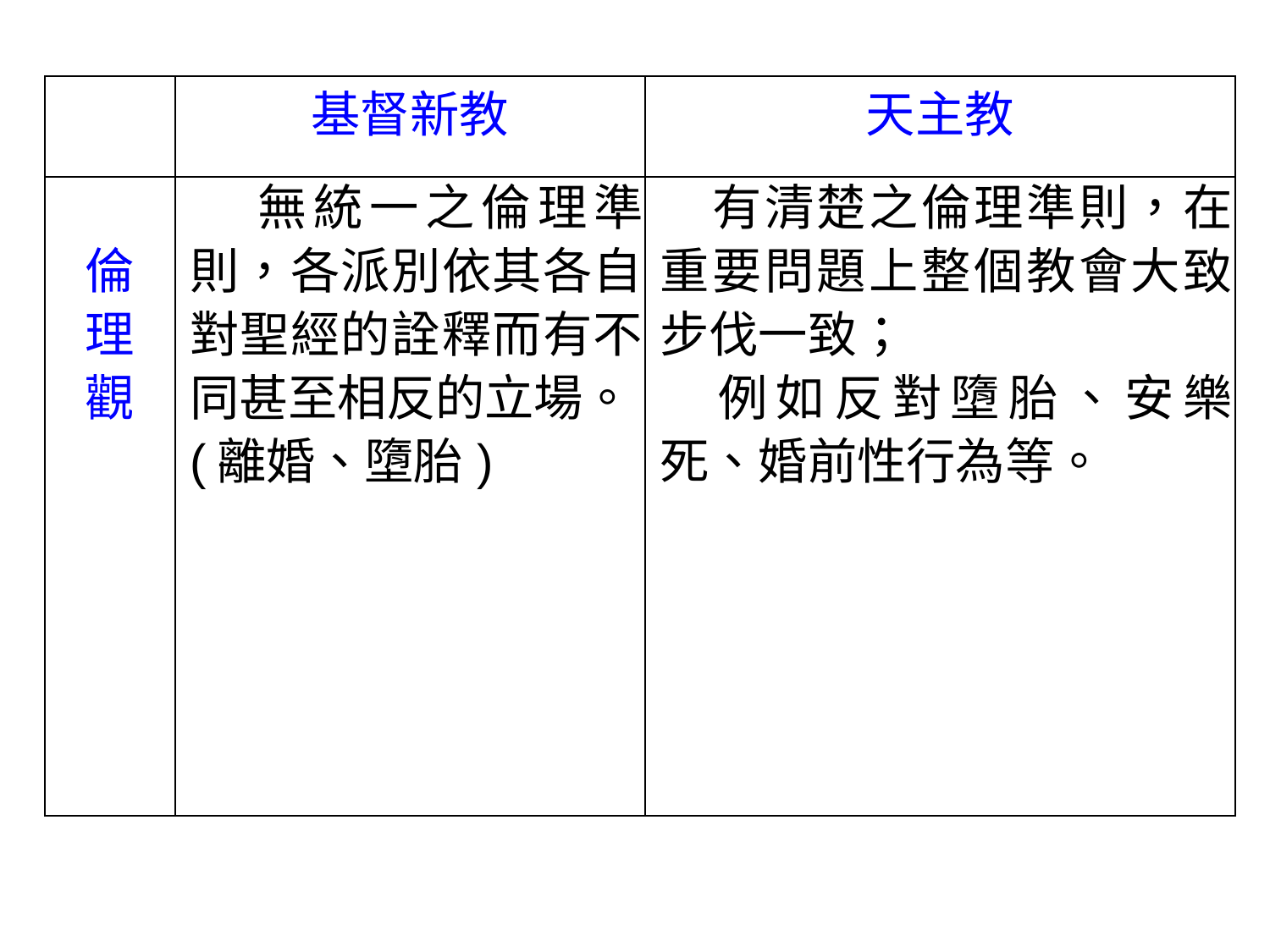

|  | 基督新教 | 天主教 |
| --- | --- | --- |
| 倫 理 觀 | 無統一之倫理準則，各派別依其各自對聖經的詮釋而有不同甚至相反的立場。(離婚、墮胎) | 有清楚之倫理準則，在重要問題上整個教會大致步伐一致； 　例如反對墮胎、安樂死、婚前性行為等。 |